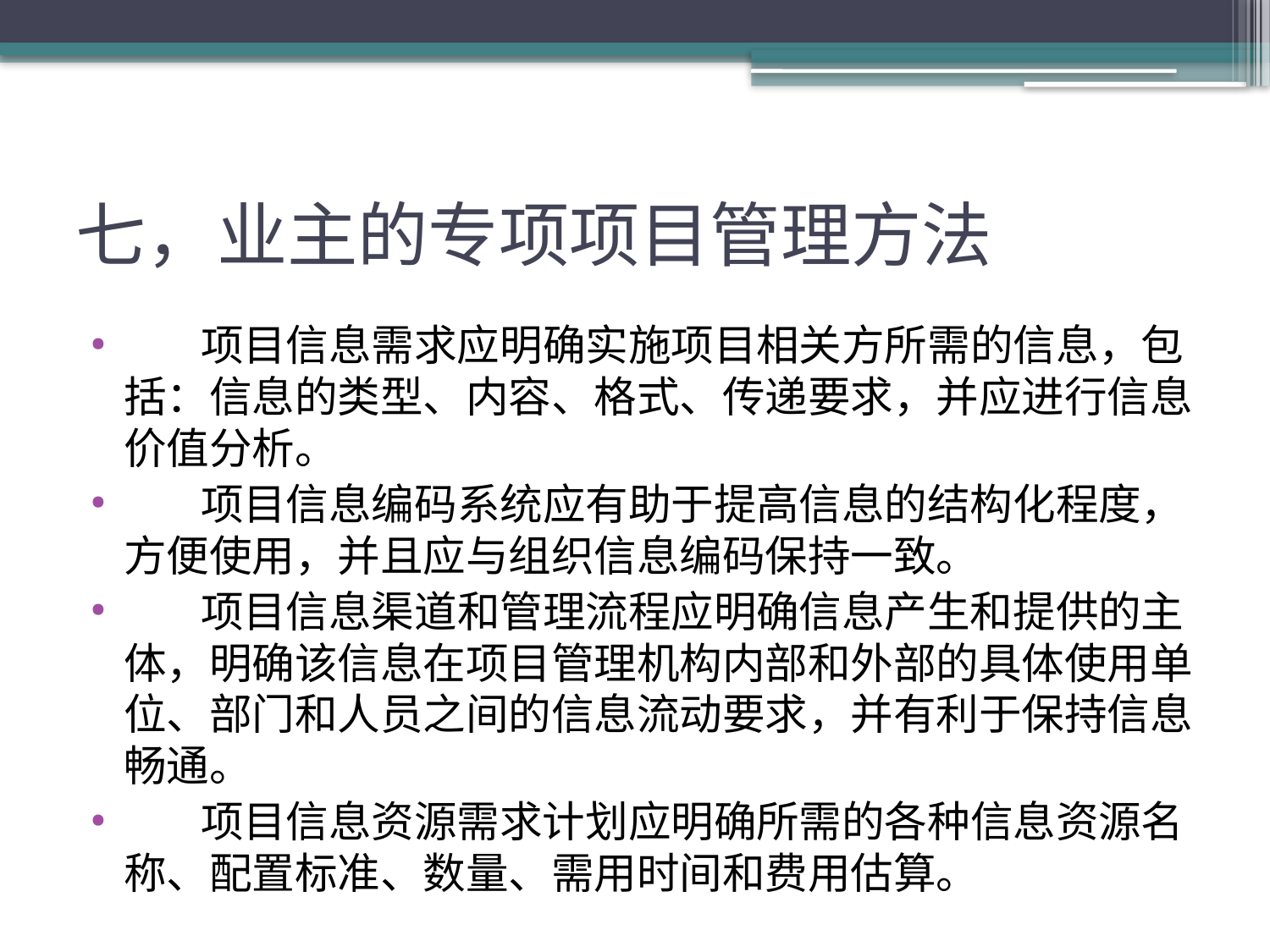

# 七，业主的专项项目管理方法
       项目信息需求应明确实施项目相关方所需的信息，包括：信息的类型、内容、格式、传递要求，并应进行信息价值分析。
       项目信息编码系统应有助于提高信息的结构化程度，方便使用，并且应与组织信息编码保持一致。
       项目信息渠道和管理流程应明确信息产生和提供的主体，明确该信息在项目管理机构内部和外部的具体使用单位、部门和人员之间的信息流动要求，并有利于保持信息畅通。
       项目信息资源需求计划应明确所需的各种信息资源名称、配置标准、数量、需用时间和费用估算。